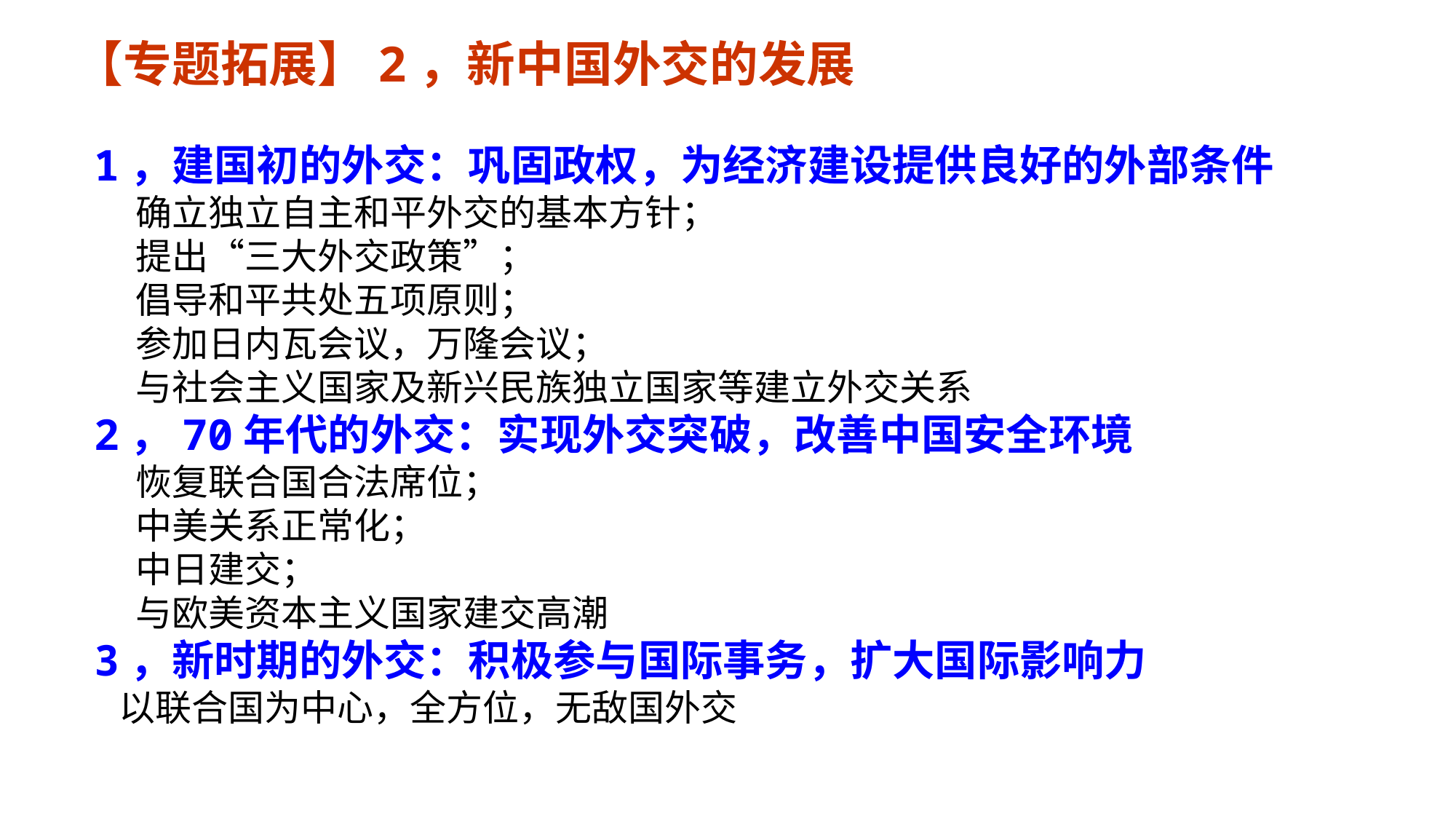

【专题拓展】2，新中国外交的发展
1，建国初的外交：巩固政权，为经济建设提供良好的外部条件
    确立独立自主和平外交的基本方针；
    提出“三大外交政策”；
    倡导和平共处五项原则；
    参加日内瓦会议，万隆会议；
    与社会主义国家及新兴民族独立国家等建立外交关系
2，70年代的外交：实现外交突破，改善中国安全环境
    恢复联合国合法席位；
    中美关系正常化；
    中日建交；
    与欧美资本主义国家建交高潮
3，新时期的外交：积极参与国际事务，扩大国际影响力
  以联合国为中心，全方位，无敌国外交